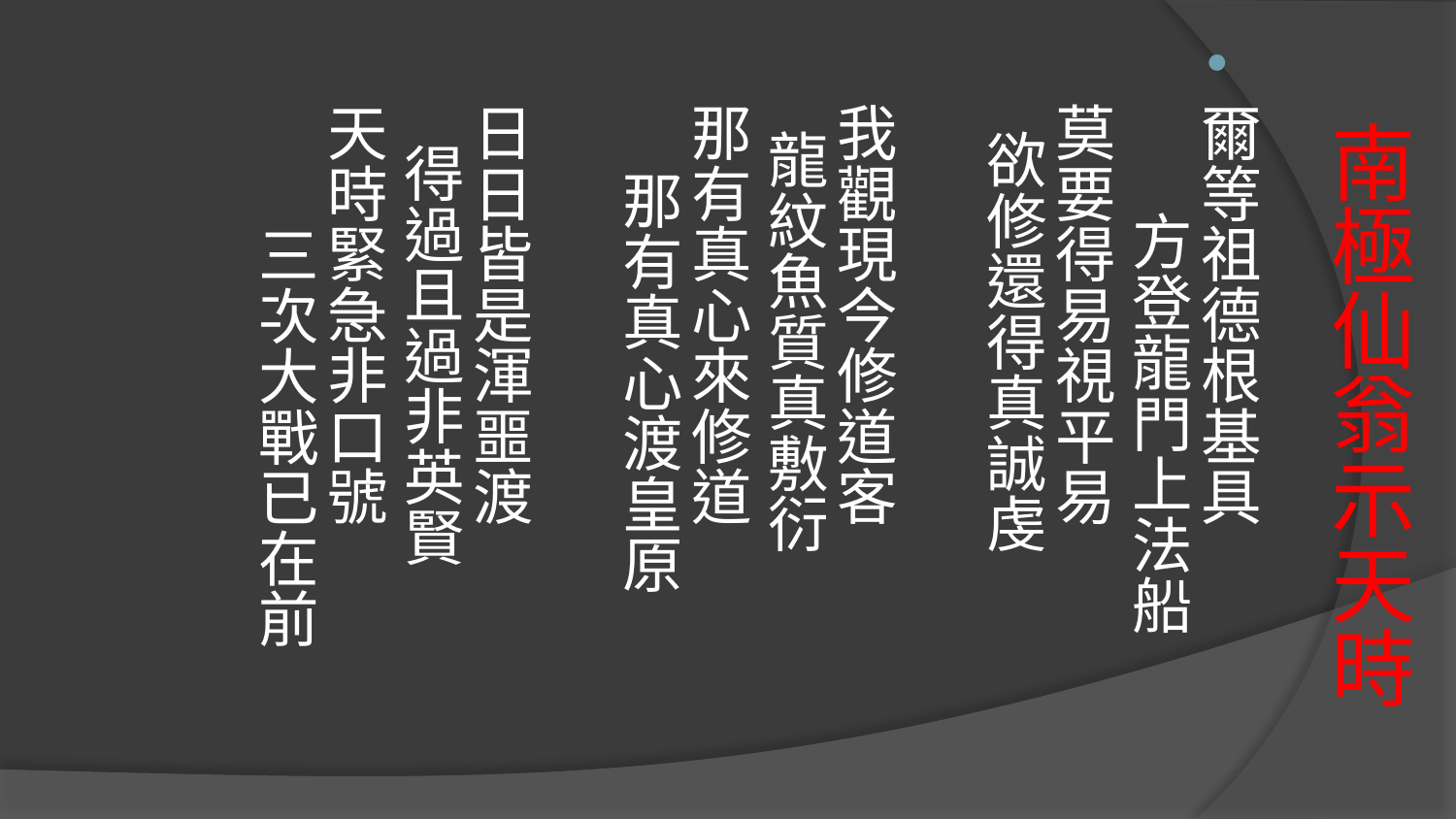

爾等祖德根基具　                      方登龍門上法船
莫要得易視平易　                欲修還得真誠虔
我觀現今修道客                     龍紋魚質真敷衍
那有真心來修道　                   那有真心渡皇原
日日皆是渾噩渡　                 得過且過非英賢
天時緊急非口號　                       三次大戰已在前

# 南極仙翁示天時